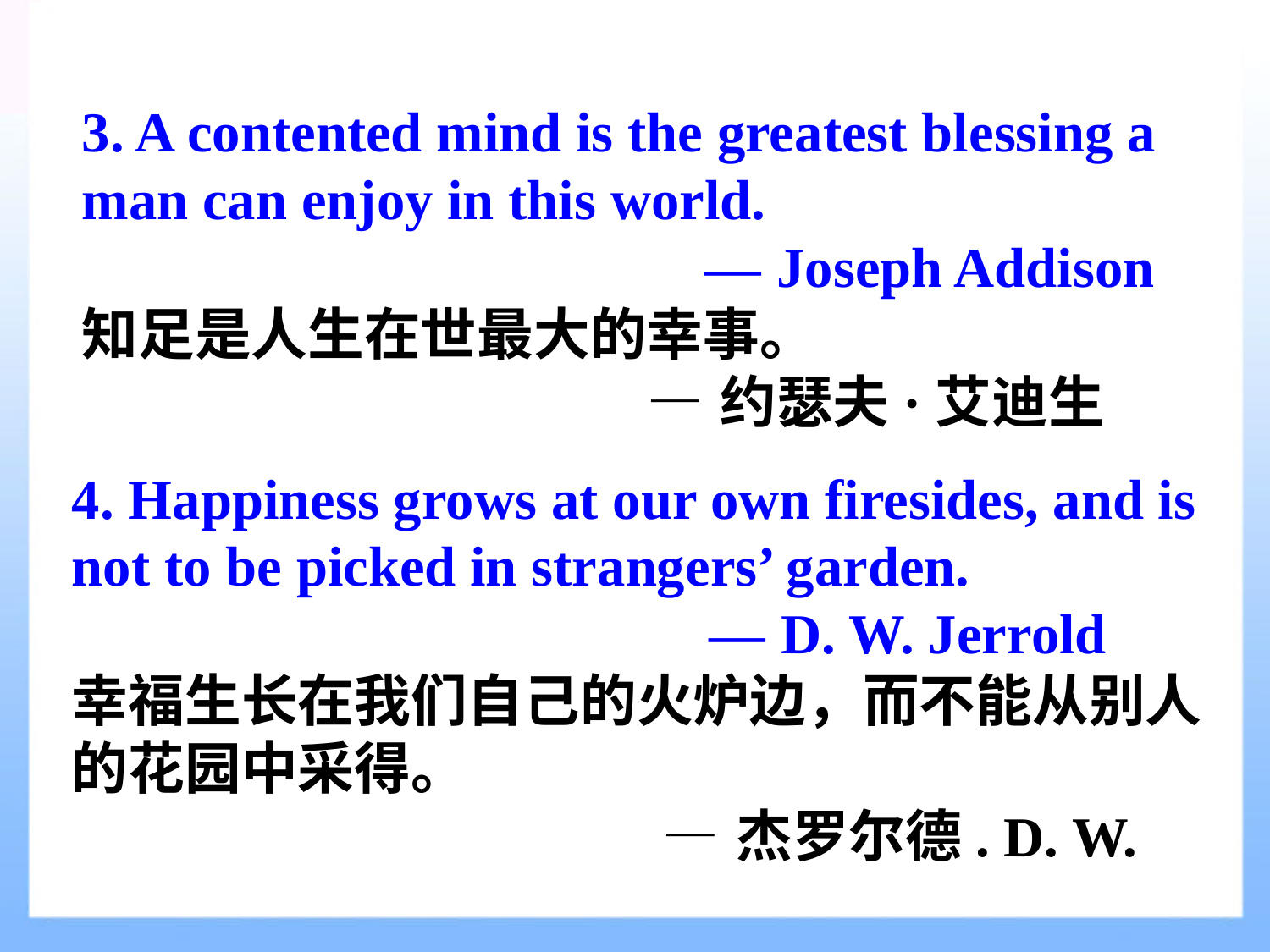

3. A contented mind is the greatest blessing a man can enjoy in this world.
                                            — Joseph Addison
知足是人生在世最大的幸事。
                                            —约瑟夫·艾迪生
4. Happiness grows at our own firesides, and is not to be picked in strangers’ garden.
                                             — D. W. Jerrold
幸福生长在我们自己的火炉边，而不能从别人的花园中采得。
                                              —杰罗尔德. D. W.